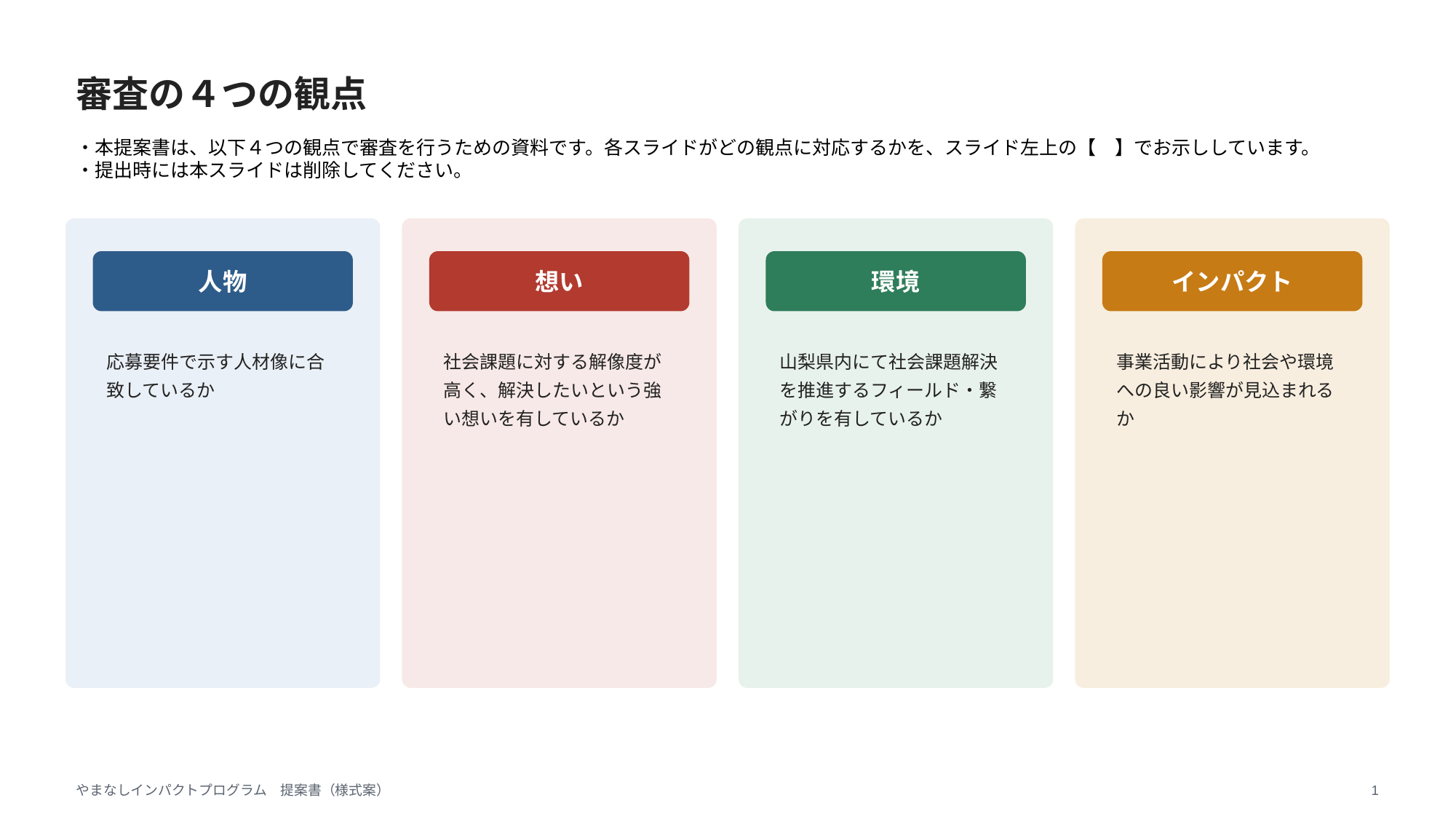

審査の４つの観点
・本提案書は、以下４つの観点で審査を行うための資料です。各スライドがどの観点に対応するかを、スライド左上の【　】でお示ししています。
・提出時には本スライドは削除してください。

人物

想い

環境

インパクト
応募要件で示す人材像に合致しているか
社会課題に対する解像度が高く、解決したいという強い想いを有しているか
山梨県内にて社会課題解決を推進するフィールド・繋がりを有しているか
事業活動により社会や環境への良い影響が見込まれるか
やまなしインパクトプログラム　提案書（様式案）
1